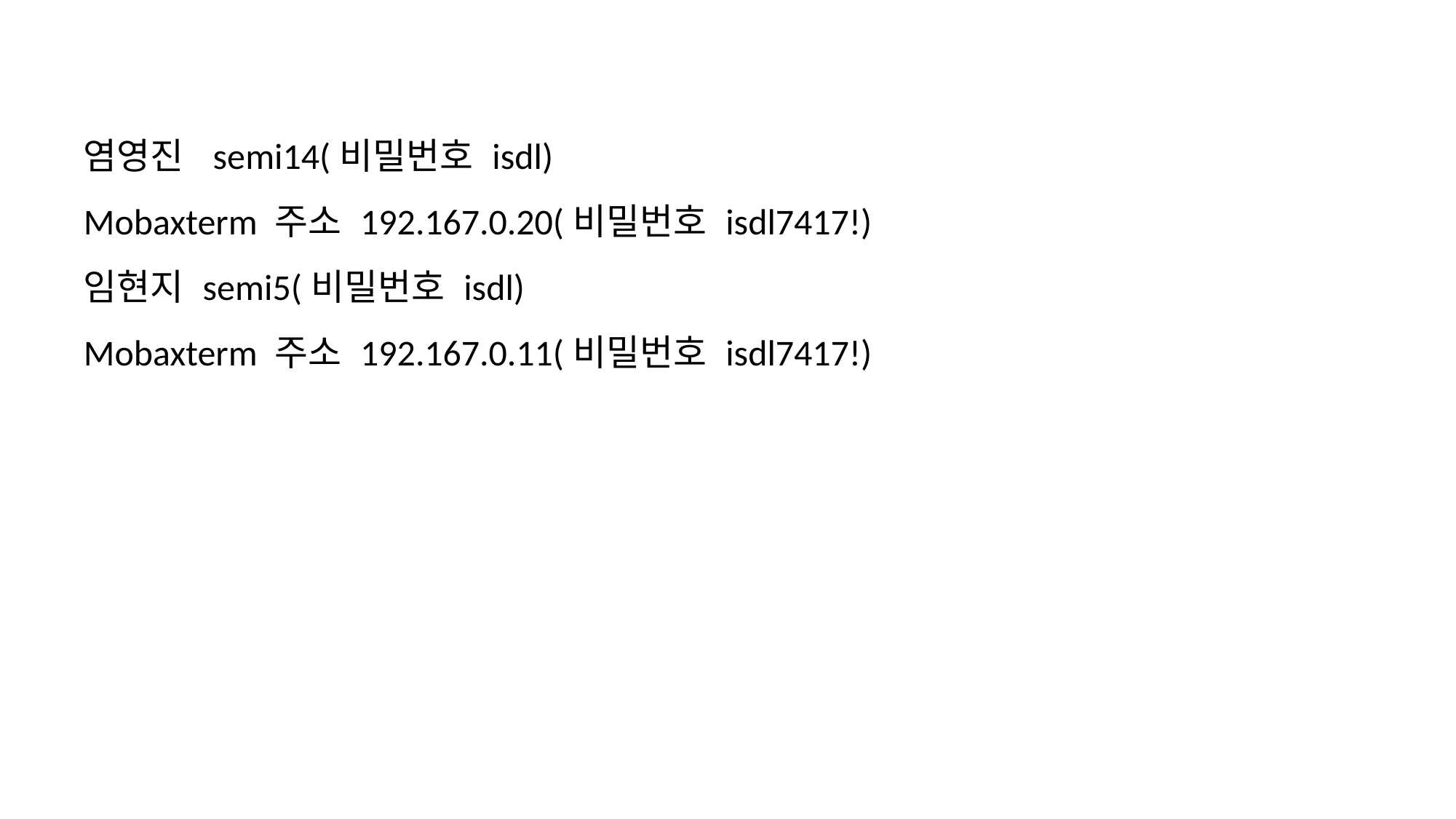

염영진  semi14(비밀번호 isdl)
Mobaxterm 주소 192.167.0.20(비밀번호 isdl7417!)
임현지 semi5(비밀번호 isdl)
Mobaxterm 주소 192.167.0.11(비밀번호 isdl7417!)